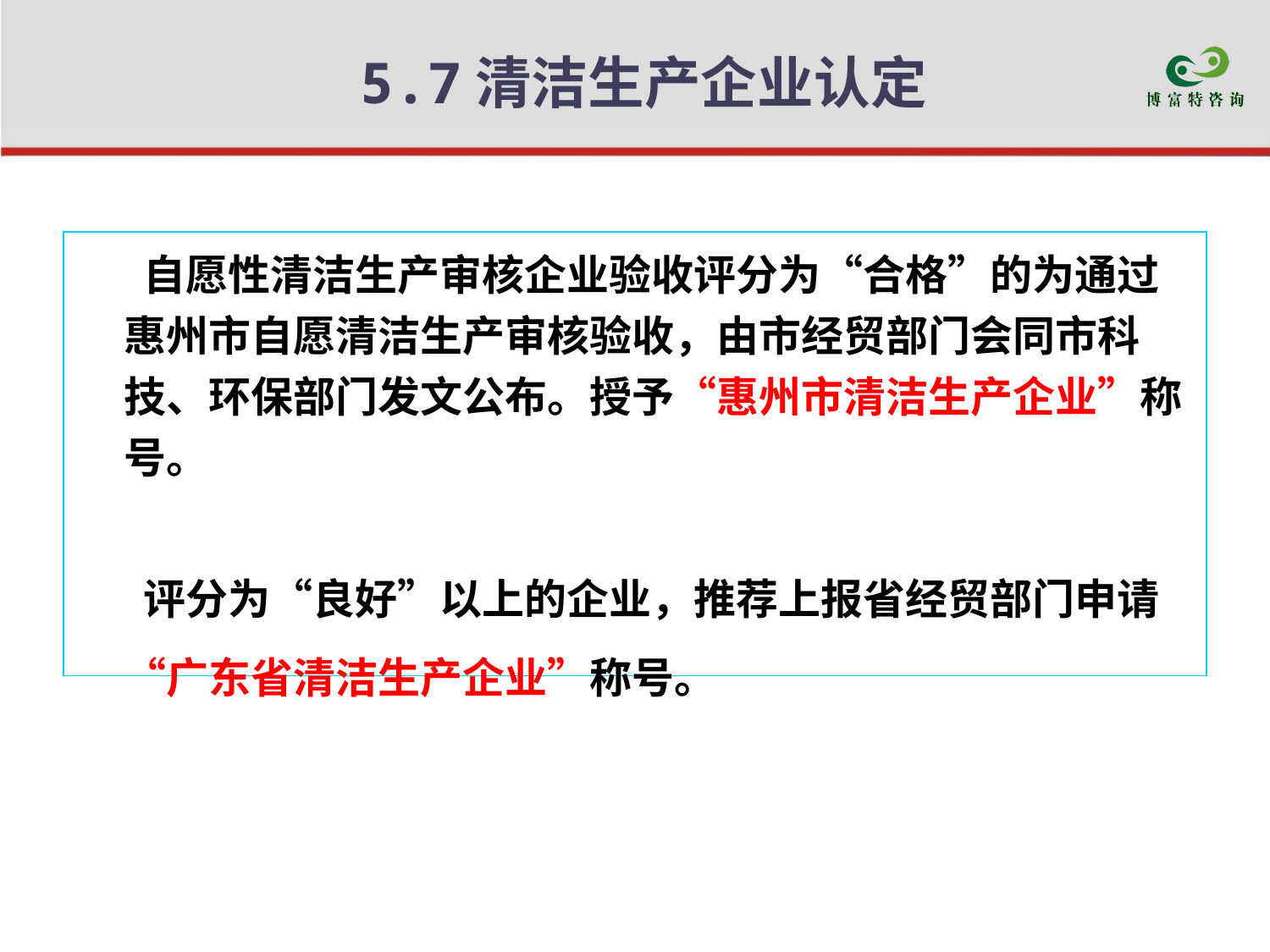

# 5.7清洁生产企业认定
      自愿性清洁生产审核企业验收评分为“合格”的为通过惠州市自愿清洁生产审核验收，由市经贸部门会同市科技、环保部门发文公布。授予“惠州市清洁生产企业”称号。

      评分为“良好”以上的企业，推荐上报省经贸部门申请“广东省清洁生产企业”称号。